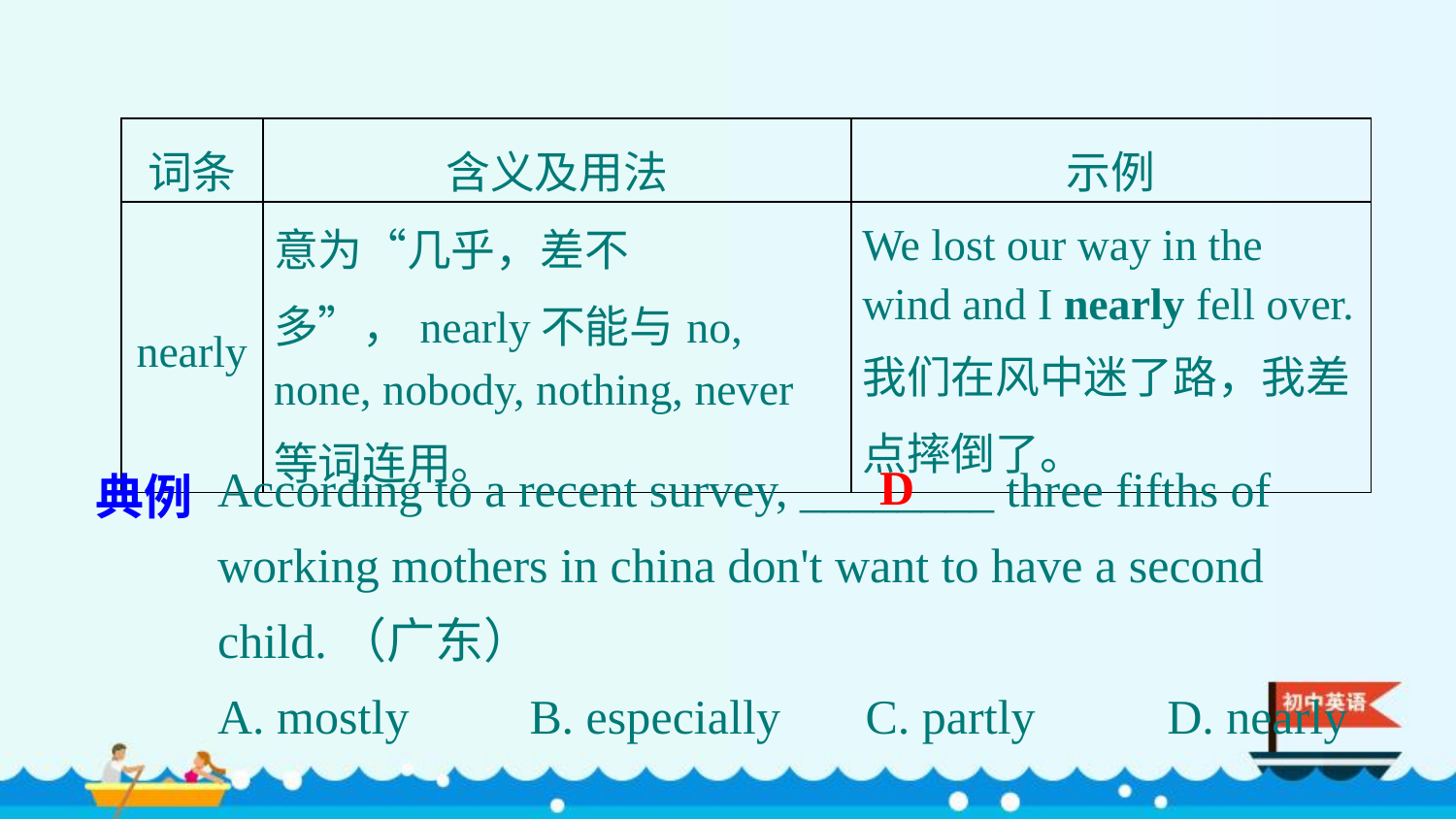

| 词条 | 含义及用法 | 示例 |
| --- | --- | --- |
| nearly | 意为“几乎，差不多”，nearly不能与no, none, nobody, nothing, never等词连用。 | We lost our way in the wind and I nearly fell over. 我们在风中迷了路，我差点摔倒了。 |
According to a recent survey, ________ three fifths of working mothers in china don't want to have a second child.（广东）
A. mostly　　B. especially       C. partly　 　D. nearly
典例
D